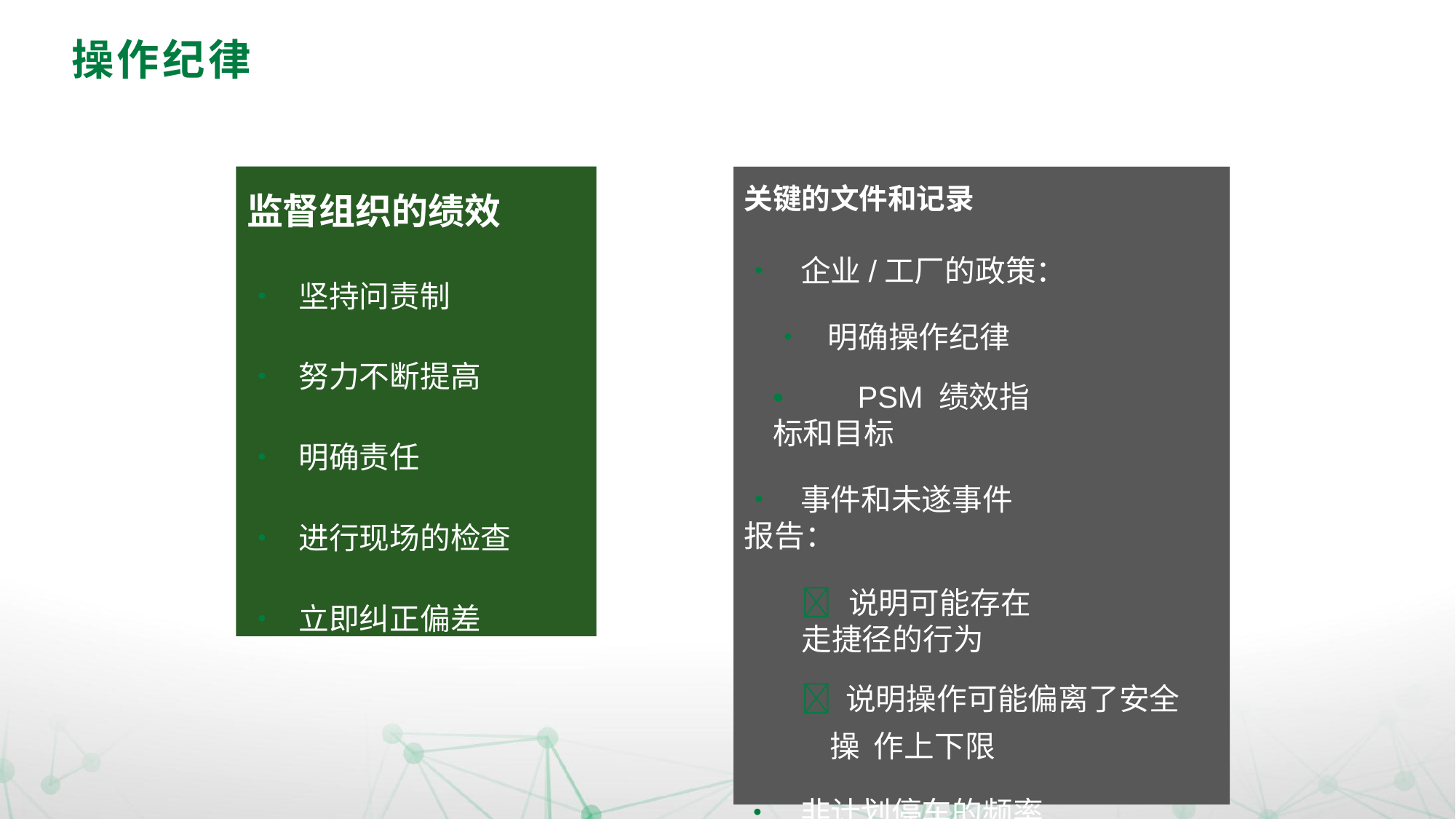

# 操作纪律

关键的文件和记录

•	企业/工厂的政策：

•	明确操作纪律
•	PSM 绩效指标和目标

•	事件和未遂事件报告：

− 说明可能存在走捷径的行为
− 说明操作可能偏离了安全操  作上下限

•	非计划停车的频率

•	非常规/紧急维修工单
监督组织的绩效

•	坚持问责制

•	努力不断提高

•	明确责任

•	进行现场的检查

•	立即纠正偏差